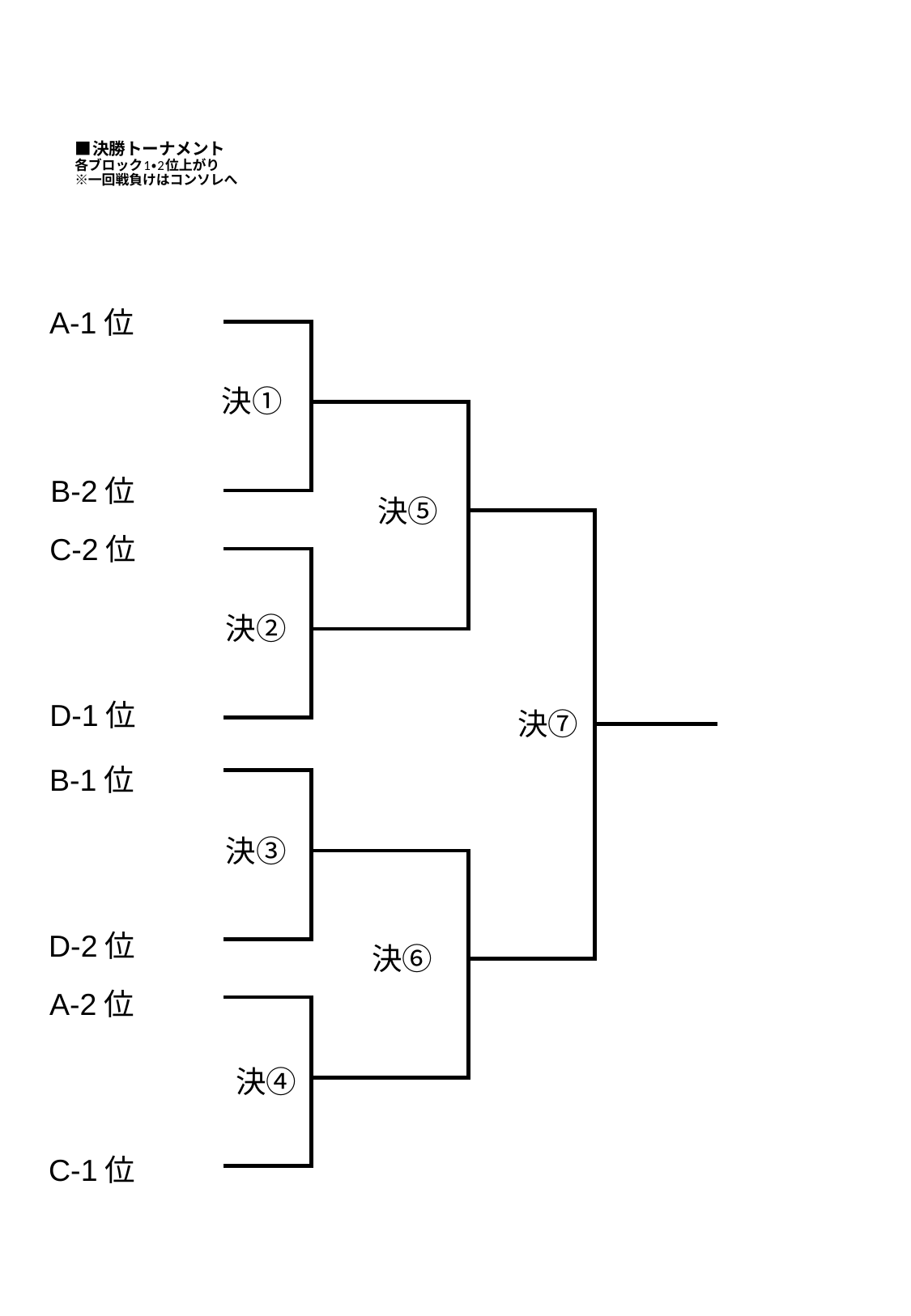

# ■決勝トーナメント 各ブロック1・2位上がり ※一回戦負けはコンソレへ
A-1位
決①
B-2位
決⑤
C-2位
決②
D-1位
決⑦
B-1位
決③
D-2位
決⑥
A-2位
決④
C-1位